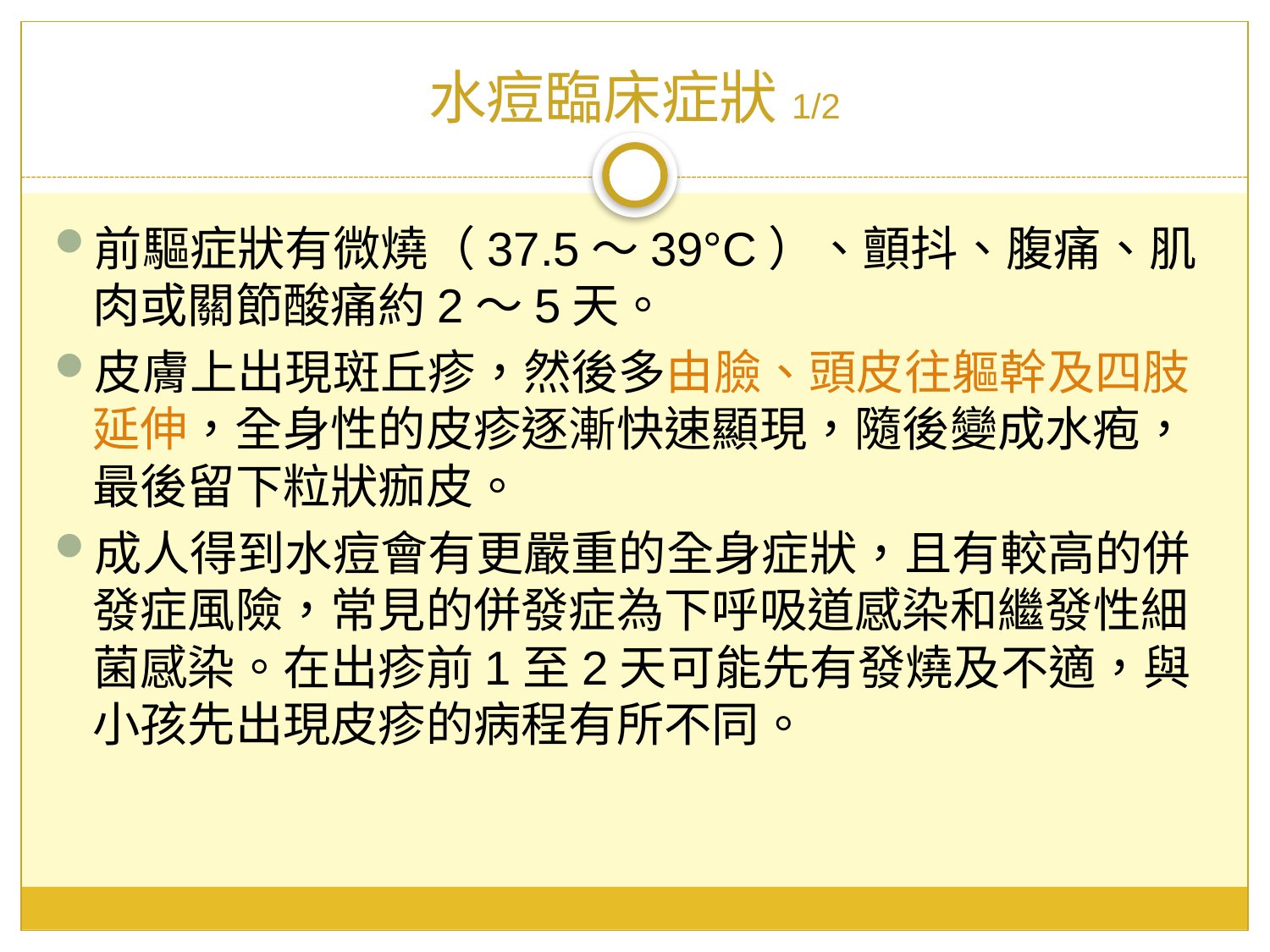

# 水痘臨床症狀1/2
前驅症狀有微燒（37.5～39°C）、顫抖、腹痛、肌肉或關節酸痛約2～5天。
皮膚上出現斑丘疹，然後多由臉、頭皮往軀幹及四肢延伸，全身性的皮疹逐漸快速顯現，隨後變成水疱，最後留下粒狀痂皮。
成人得到水痘會有更嚴重的全身症狀，且有較高的併發症風險，常見的併發症為下呼吸道感染和繼發性細菌感染。在出疹前1至2天可能先有發燒及不適，與小孩先出現皮疹的病程有所不同。